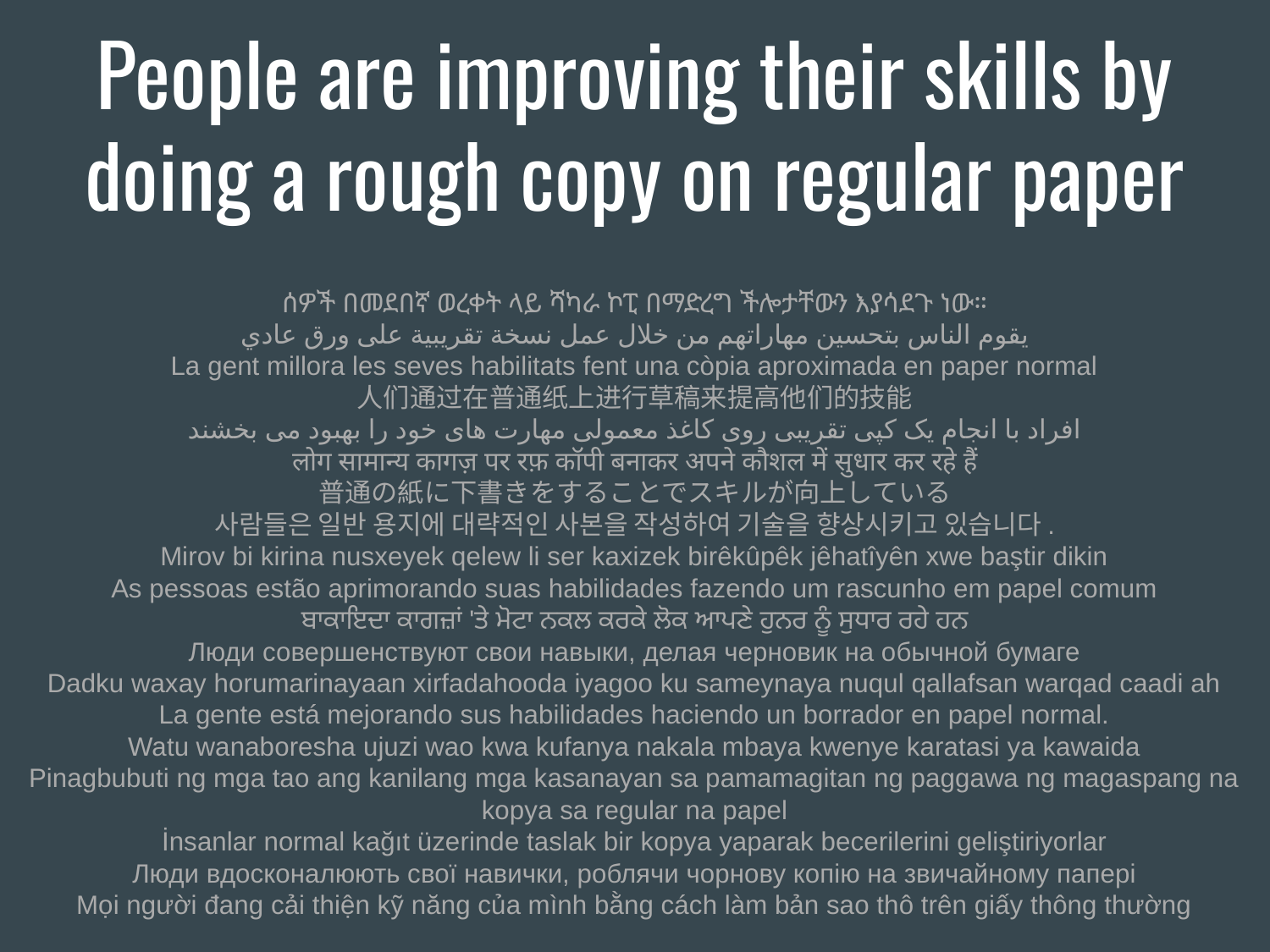

People are improving their skills by doing a rough copy on regular paper
ሰዎች በመደበኛ ወረቀት ላይ ሻካራ ኮፒ በማድረግ ችሎታቸውን እያሳደጉ ነው።
يقوم الناس بتحسين مهاراتهم من خلال عمل نسخة تقريبية على ورق عادي
La gent millora les seves habilitats fent una còpia aproximada en paper normal
人们通过在普通纸上进行草稿来提高他们的技能
افراد با انجام یک کپی تقریبی روی کاغذ معمولی مهارت های خود را بهبود می بخشند
लोग सामान्य कागज़ पर रफ़ कॉपी बनाकर अपने कौशल में सुधार कर रहे हैं
普通の紙に下書きをすることでスキルが向上している
사람들은 일반 용지에 대략적인 사본을 작성하여 기술을 향상시키고 있습니다.
Mirov bi kirina nusxeyek qelew li ser kaxizek birêkûpêk jêhatîyên xwe baştir dikin
As pessoas estão aprimorando suas habilidades fazendo um rascunho em papel comum
ਬਾਕਾਇਦਾ ਕਾਗਜ਼ਾਂ 'ਤੇ ਮੋਟਾ ਨਕਲ ਕਰਕੇ ਲੋਕ ਆਪਣੇ ਹੁਨਰ ਨੂੰ ਸੁਧਾਰ ਰਹੇ ਹਨ
Люди совершенствуют свои навыки, делая черновик на обычной бумаге
Dadku waxay horumarinayaan xirfadahooda iyagoo ku sameynaya nuqul qallafsan warqad caadi ah
La gente está mejorando sus habilidades haciendo un borrador en papel normal.
Watu wanaboresha ujuzi wao kwa kufanya nakala mbaya kwenye karatasi ya kawaida
Pinagbubuti ng mga tao ang kanilang mga kasanayan sa pamamagitan ng paggawa ng magaspang na kopya sa regular na papel
İnsanlar normal kağıt üzerinde taslak bir kopya yaparak becerilerini geliştiriyorlar
Люди вдосконалюють свої навички, роблячи чорнову копію на звичайному папері
Mọi người đang cải thiện kỹ năng của mình bằng cách làm bản sao thô trên giấy thông thường